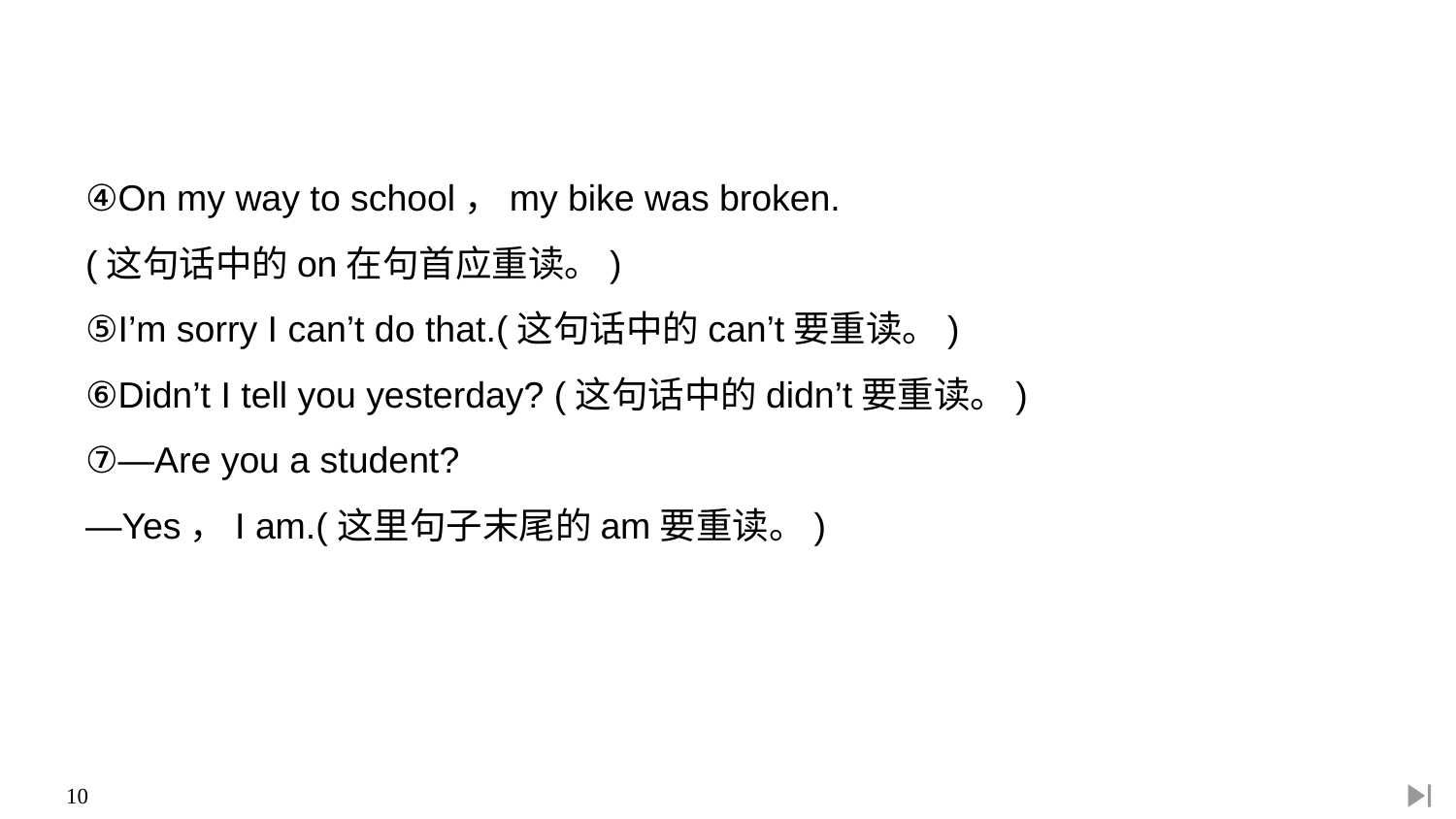

④On my way to school，my bike was broken.
(这句话中的on在句首应重读。)
⑤I’m sorry I can’t do that.(这句话中的can’t要重读。)
⑥Didn’t I tell you yesterday? (这句话中的didn’t要重读。)
⑦—Are you a student?
—Yes，I am.(这里句子末尾的am要重读。)